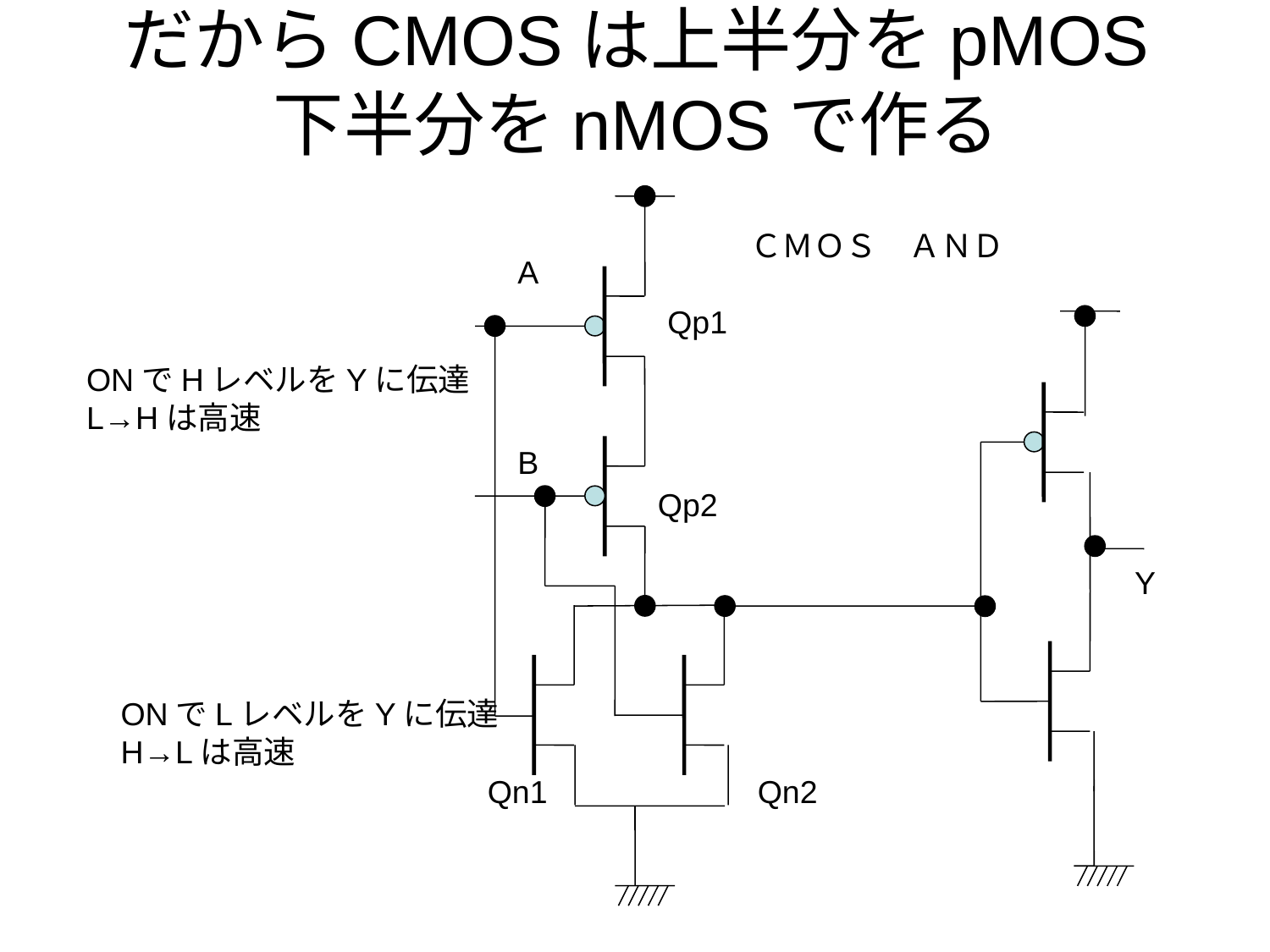

# だからCMOSは上半分をpMOS 下半分をnMOSで作る

ＣＭＯＳ　ＡＮＤ
A

Qp1

ONでHレベルをYに伝達
L→Hは高速

B

Qp2

Y

ONでLレベルをYに伝達
H→Lは高速

Qn1
Qn2